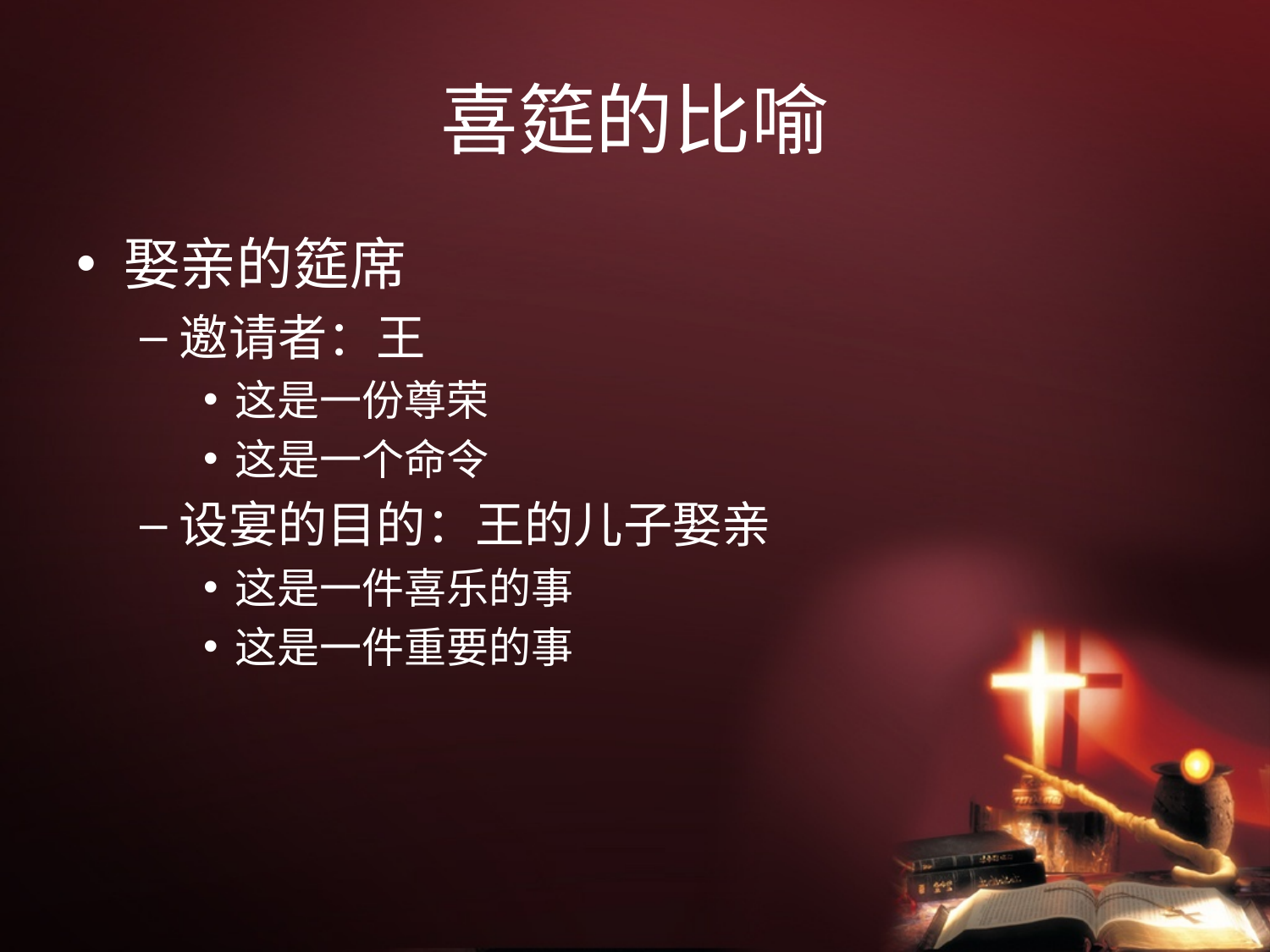

# 喜筵的比喻
娶亲的筵席
邀请者：王
这是一份尊荣
这是一个命令
设宴的目的：王的儿子娶亲
这是一件喜乐的事
这是一件重要的事